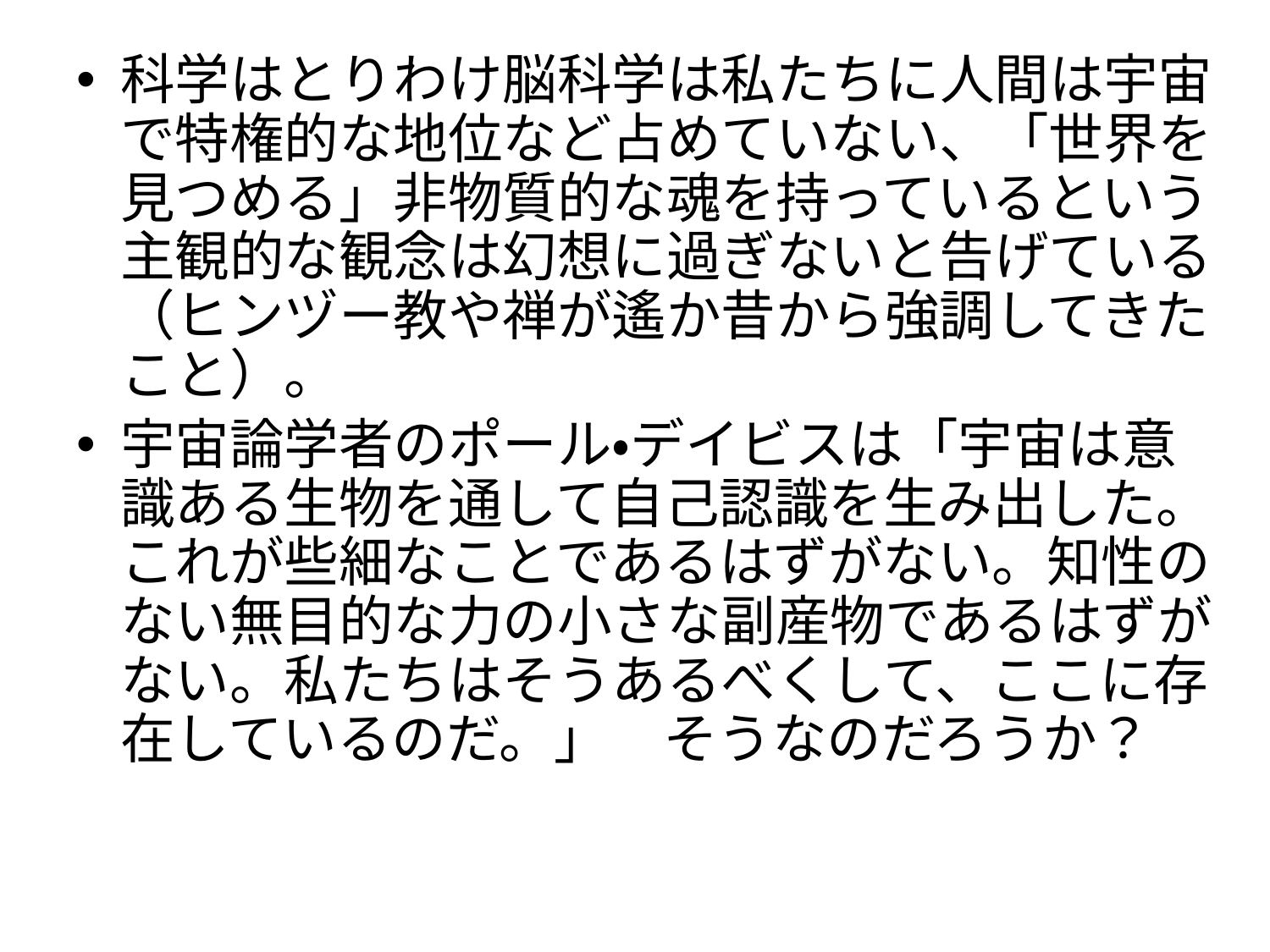

科学はとりわけ脳科学は私たちに人間は宇宙で特権的な地位など占めていない、「世界を見つめる」非物質的な魂を持っているという主観的な観念は幻想に過ぎないと告げている（ヒンヅー教や禅が遙か昔から強調してきたこと）。
宇宙論学者のポール・デイビスは「宇宙は意識ある生物を通して自己認識を生み出した。これが些細なことであるはずがない。知性のない無目的な力の小さな副産物であるはずがない。私たちはそうあるべくして、ここに存在しているのだ。」　そうなのだろうか？